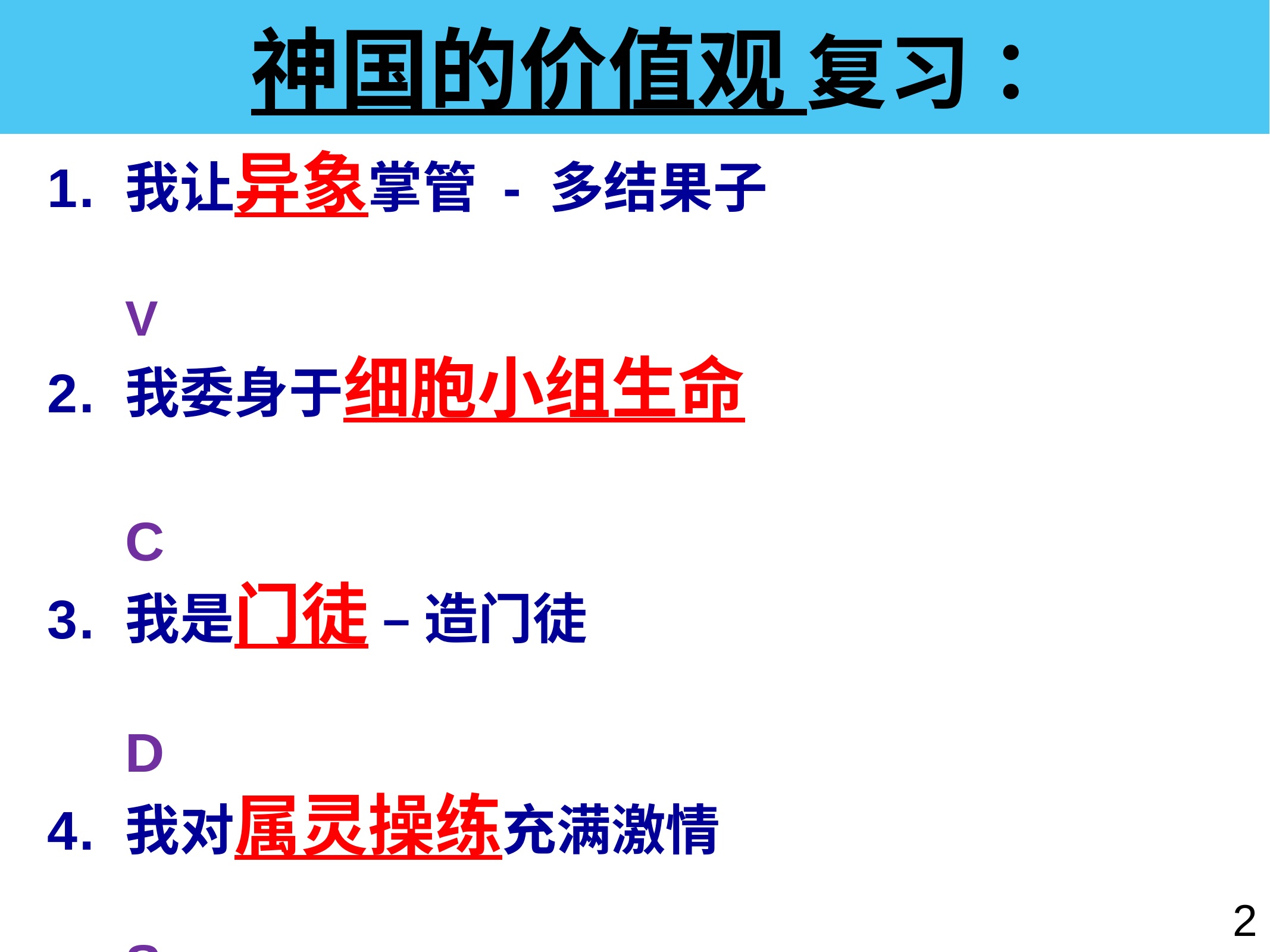

# 神国的价值观 复习：
我让异象掌管 - 多结果子	V
我委身于细胞小组生命	C
我是门徒 – 造门徒	D
我对属灵操练充满激情	S

我降服于属灵的掌权	A
我珍惜终身的关系	R
我必须为战斗而 装备	E

我要 建立下一代	G
我要 繁殖G12领袖 	R

2